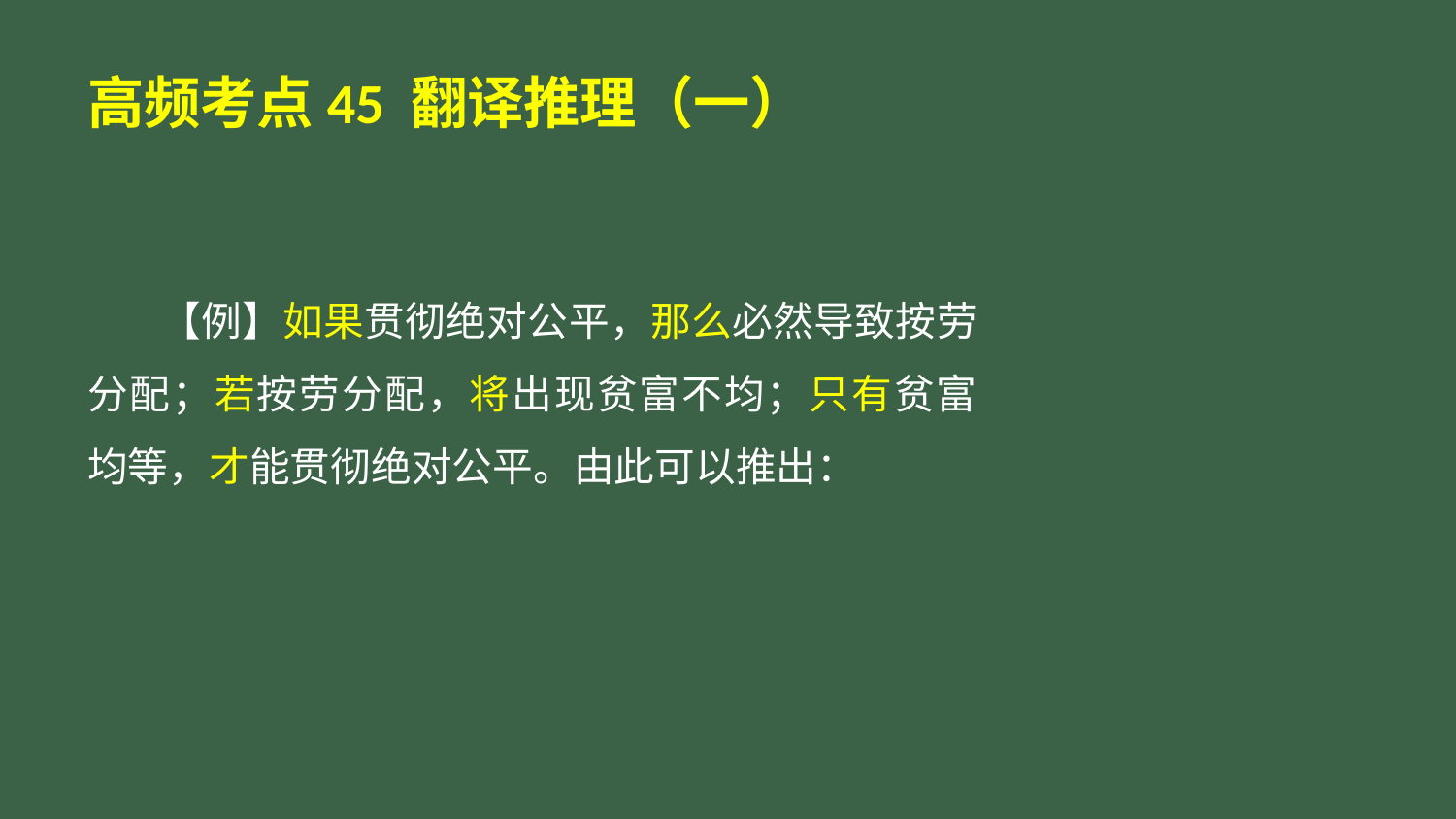

# 高频考点45 翻译推理（一）

【例】如果贯彻绝对公平，那么必然导致按劳分配；若按劳分配，将出现贫富不均；只有贫富均等，才能贯彻绝对公平。由此可以推出：